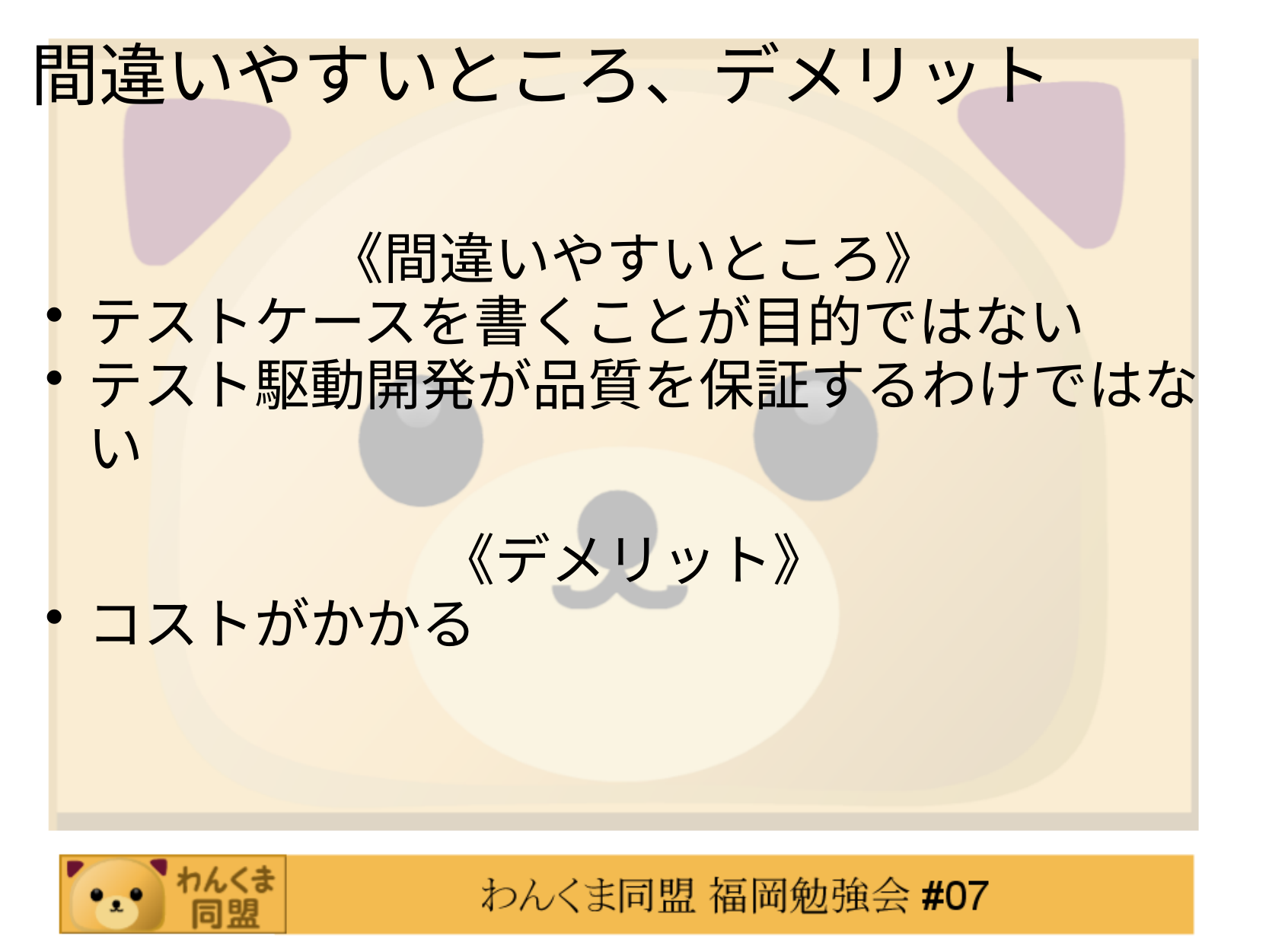

# 間違いやすいところ、デメリット
《間違いやすいところ》
テストケースを書くことが目的ではない
テスト駆動開発が品質を保証するわけではない

《デメリット》
コストがかかる